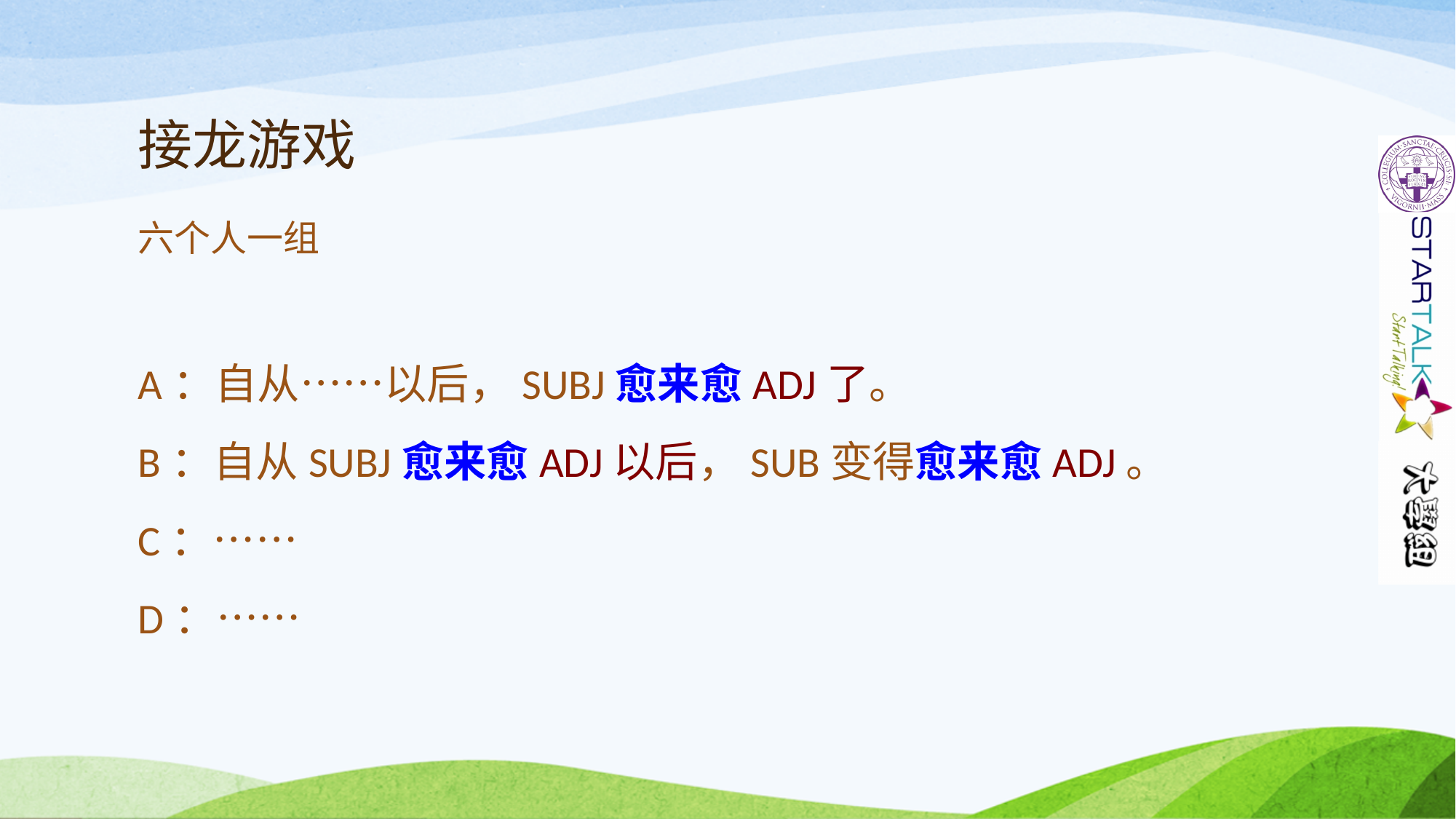

# 接龙游戏
六个人一组

A：自从……以后，SUBJ愈来愈ADJ了。
B：自从SUBJ愈来愈ADJ以后，SUB变得愈来愈ADJ。
C：……
D：……